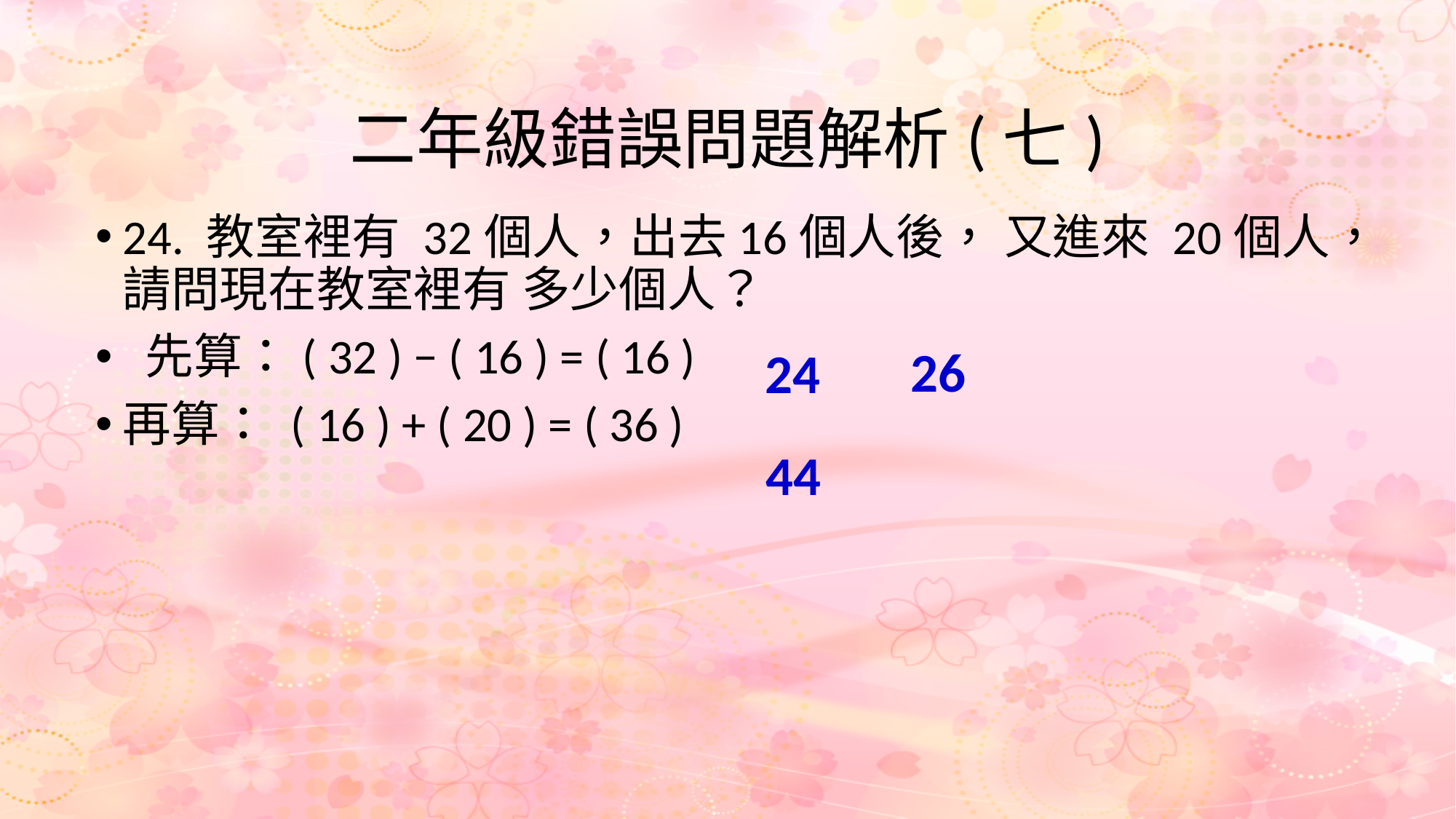

# 二年級錯誤問題解析(七)
24. 教室裡有 32個人，出去16個人後， 又進來 20個人，請問現在教室裡有 多少個人？
 先算：( 32 ) − ( 16 ) = ( 16 )
再算： ( 16 ) + ( 20 ) = ( 36 )
26
24
44